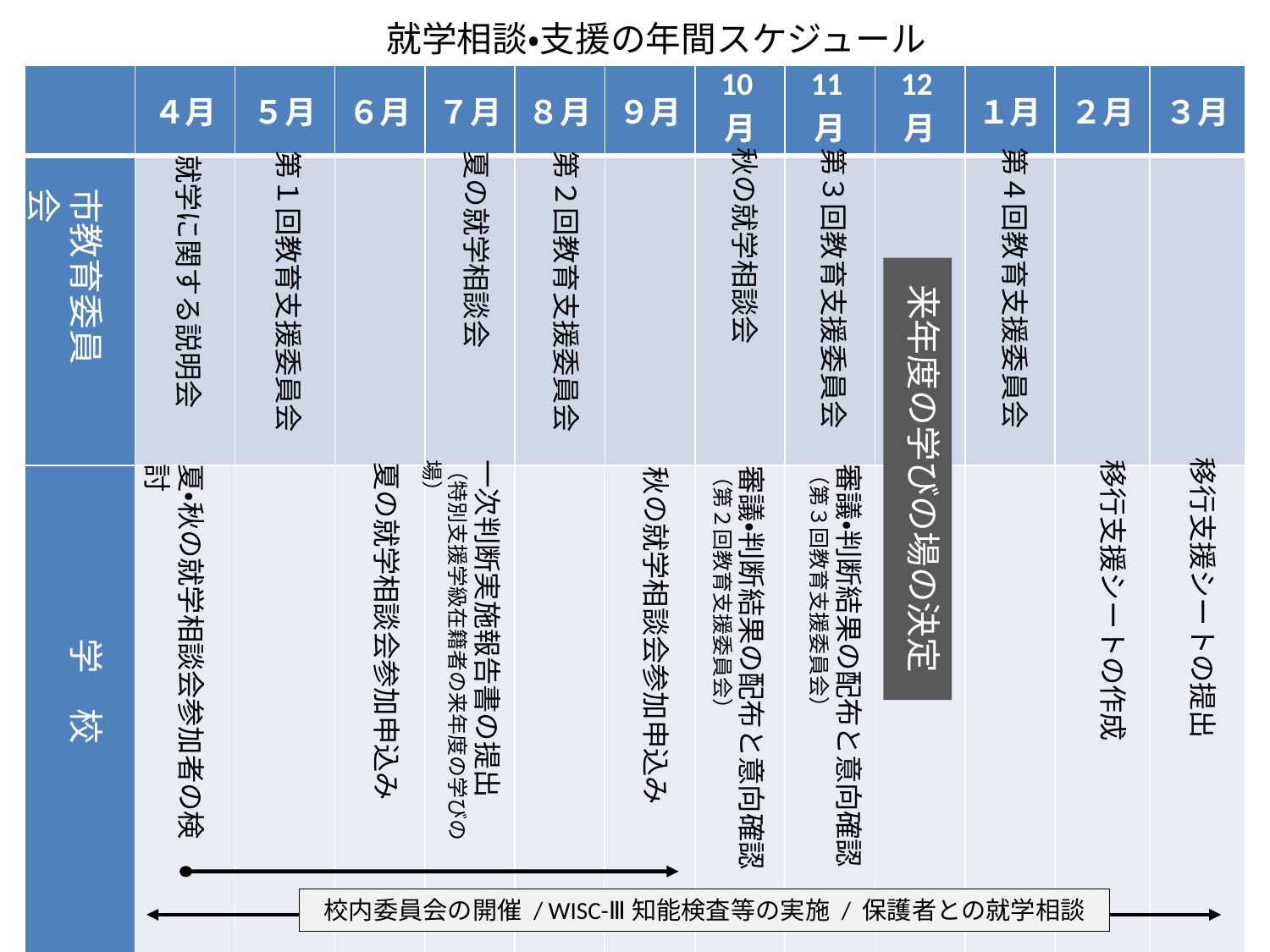

就学相談・支援の年間スケジュール
|  | ４月 | ５月 | ６月 | ７月 | ８月 | ９月 | 10月 | 11月 | 12月 | １月 | ２月 | ３月 |
| --- | --- | --- | --- | --- | --- | --- | --- | --- | --- | --- | --- | --- |
|  |  |  |  |  |  |  |  |  |  |  |  |  |
|  |  |  |  |  |  |  |  |  |  |  |  |  |
秋の就学相談会
第４回教育支援委員会
第３回教育支援委員会
第１回教育支援委員会
夏の就学相談会
第２回教育支援委員会
就学に関する説明会
市教育委員会
来年度の学びの場の決定
移行支援シートの提出
移行支援シートの作成
一次判断実施報告書の提出
（特別支援学級在籍者の来年度の学びの場）
夏の就学相談会参加申込み
夏・秋の就学相談会参加者の検討
審議・判断結果の配布と意向確認
（第３回教育支援委員会）
審議・判断結果の配布と意向確認
（第２回教育支援委員会）
秋の就学相談会参加申込み
学　校

校内委員会の開催 / WISC-Ⅲ知能検査等の実施 / 保護者との就学相談